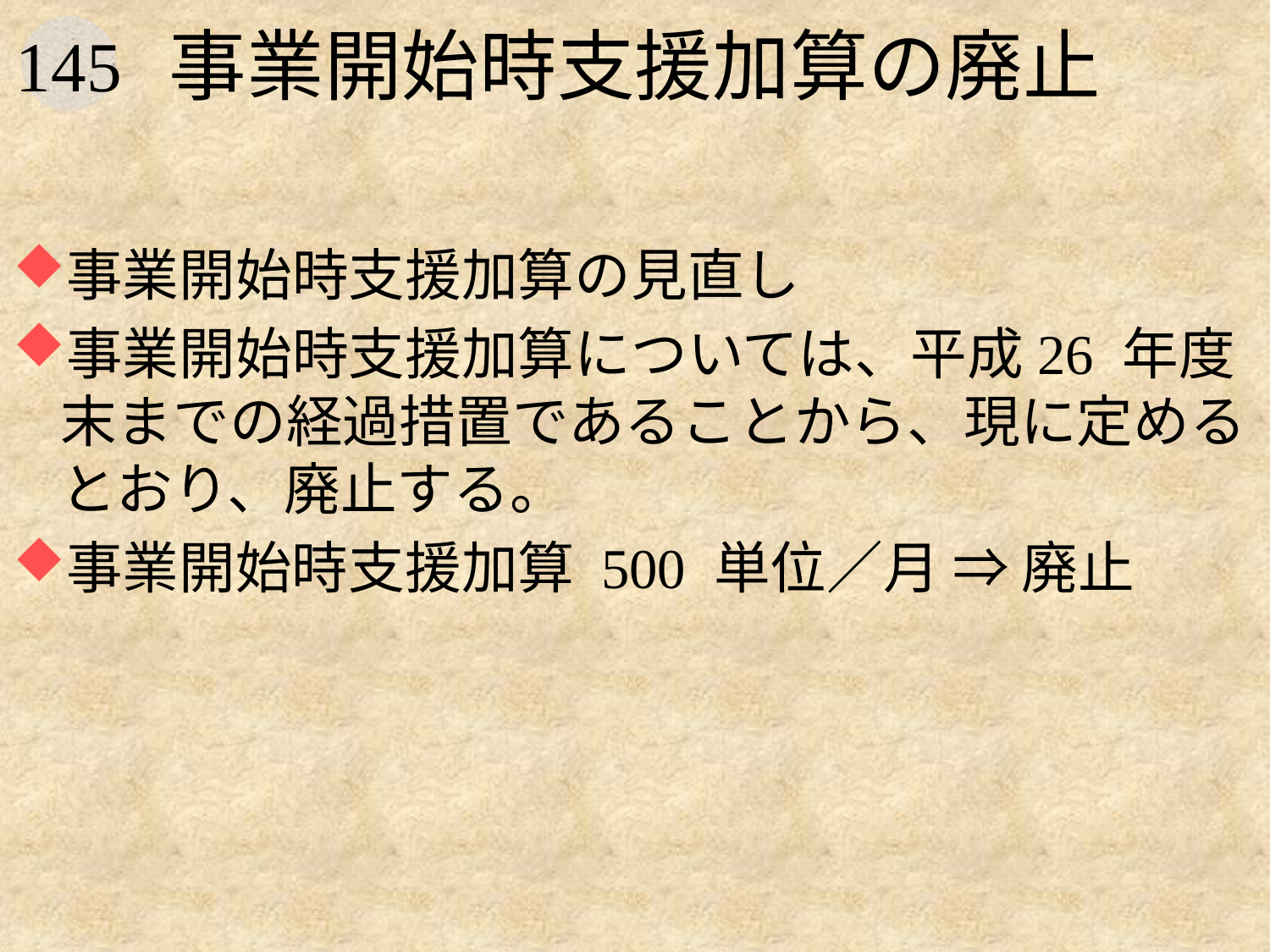

# 事業開始時支援加算の廃止
事業開始時支援加算の見直し
事業開始時支援加算については、平成26 年度末までの経過措置であることから、現に定めるとおり、廃止する。
事業開始時支援加算 500 単位／月 ⇒ 廃止